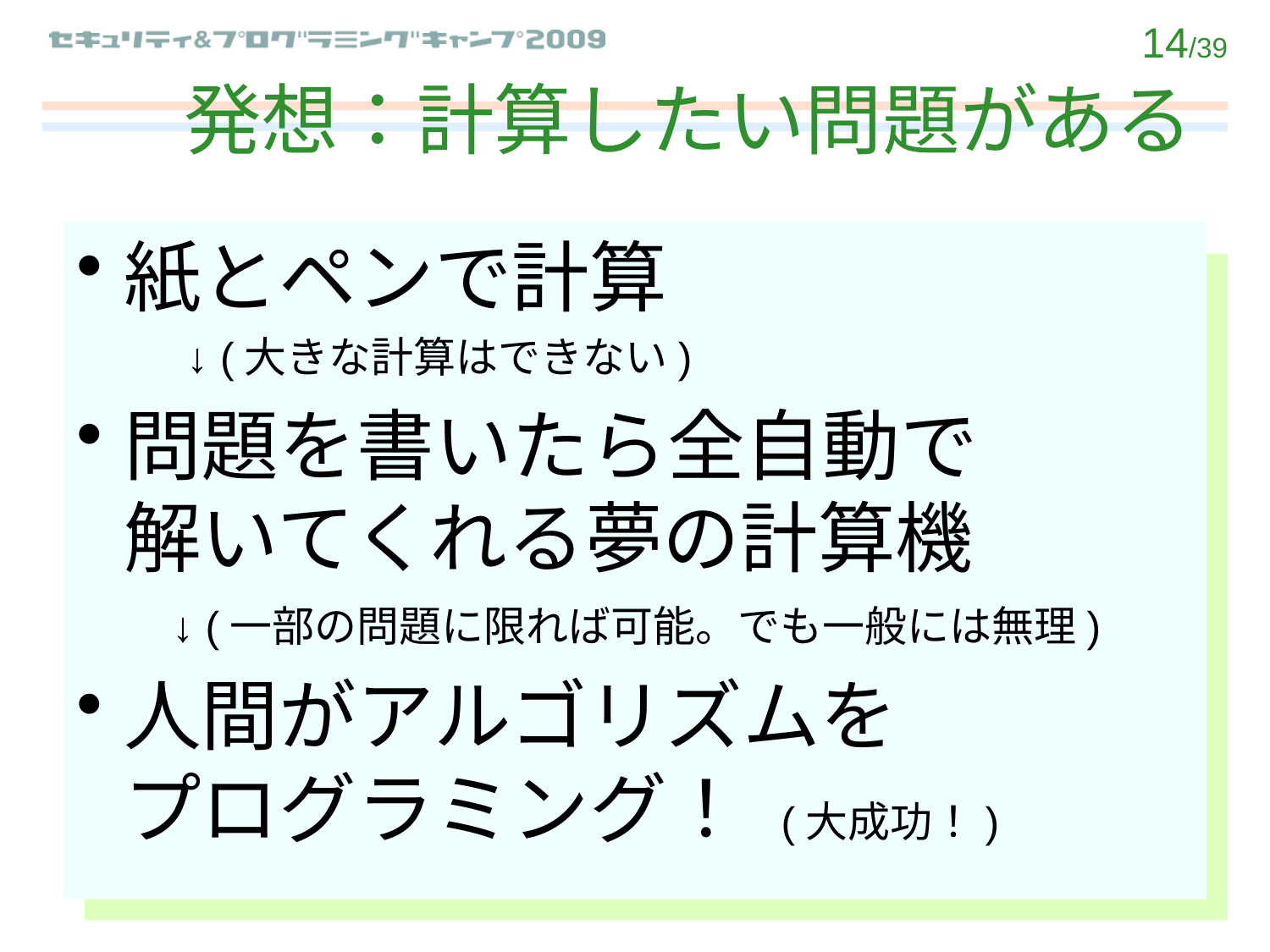

# 発想：計算したい問題がある
紙とペンで計算
    ↓ (大きな計算はできない)
問題を書いたら全自動で
解いてくれる夢の計算機
       ↓ (一部の問題に限れば可能。でも一般には無理)
人間がアルゴリズムを
プログラミング！ (大成功！)